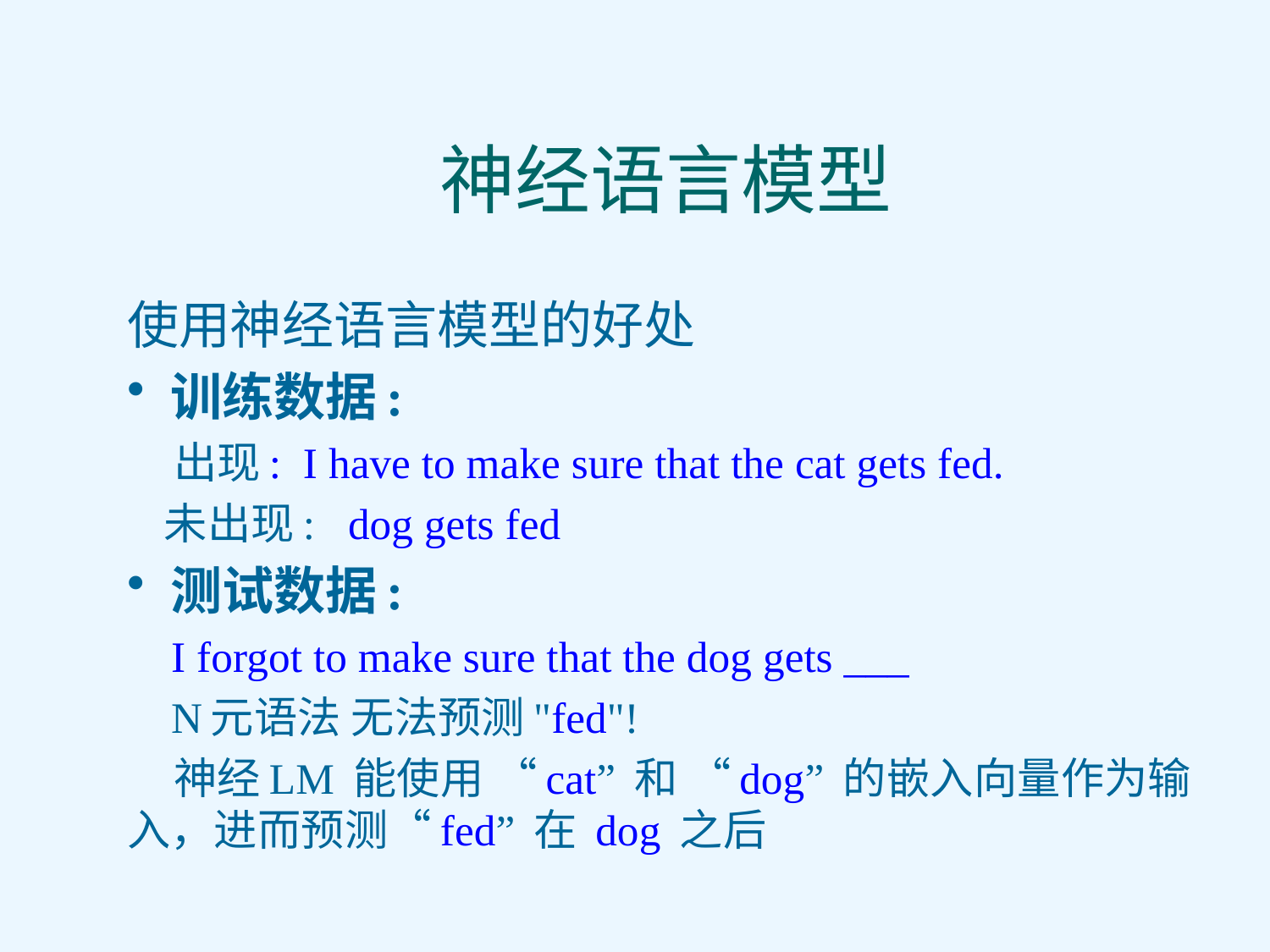

# 神经语言模型
使用神经语言模型的好处
训练数据:
    出现:  I have to make sure that the cat gets fed.
   未出现:   dog gets fed
测试数据:
    I forgot to make sure that the dog gets ___
    N元语法 无法预测"fed"!
    神经LM 能使用 “cat” 和 “dog” 的嵌入向量作为输入，进而预测“fed” 在 dog 之后